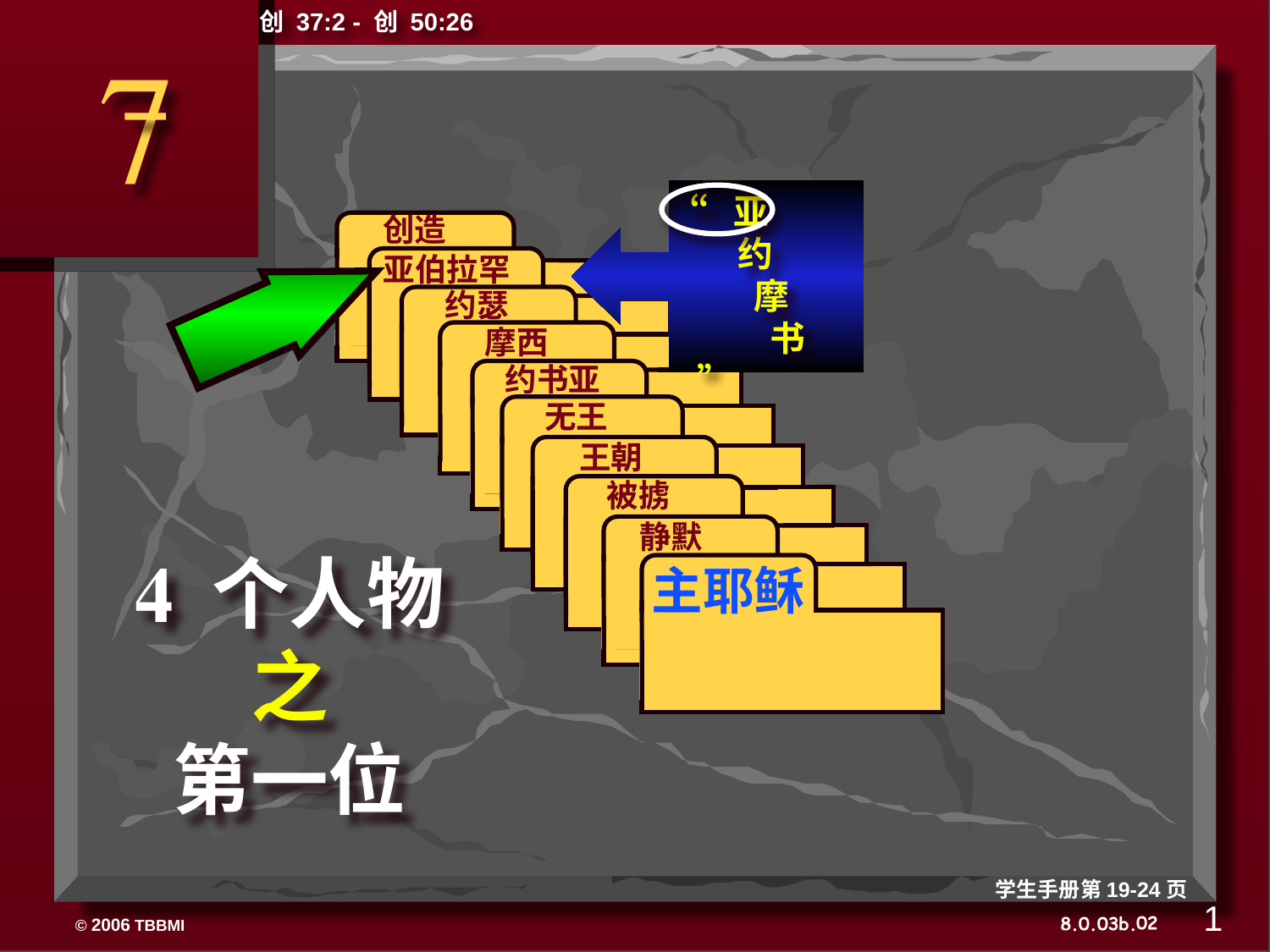

创 37:2 - 创 50:26

7

“亚
     约
       摩
         书 ”

创造

ABRAHAM

亚伯拉罕
ABRAHAM

约瑟

ABRAHAM

摩西

 约书亚

无王

王朝

被掳

  静默

主耶稣

4 个人物
之
第一位
学生手册第19-24页
1
02